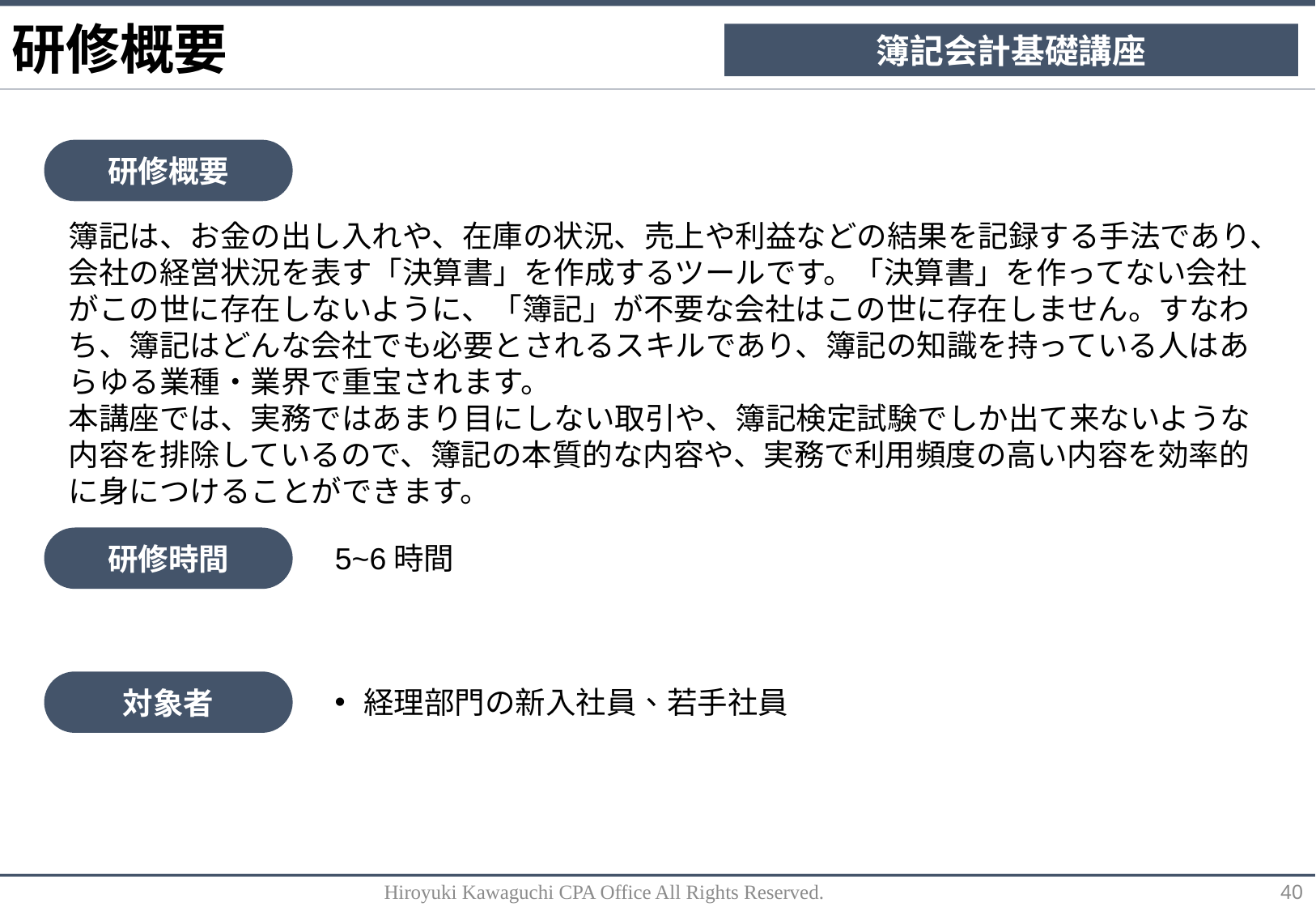

研修概要
簿記会計基礎講座
研修概要
簿記は、お金の出し入れや、在庫の状況、売上や利益などの結果を記録する手法であり、会社の経営状況を表す「決算書」を作成するツールです。「決算書」を作ってない会社がこの世に存在しないように、「簿記」が不要な会社はこの世に存在しません。すなわち、簿記はどんな会社でも必要とされるスキルであり、簿記の知識を持っている人はあらゆる業種・業界で重宝されます。
本講座では、実務ではあまり目にしない取引や、簿記検定試験でしか出て来ないような内容を排除しているので、簿記の本質的な内容や、実務で利用頻度の高い内容を効率的に身につけることができます。
研修時間
5~6時間
対象者
経理部門の新入社員、若手社員
Hiroyuki Kawaguchi CPA Office All Rights Reserved.
40